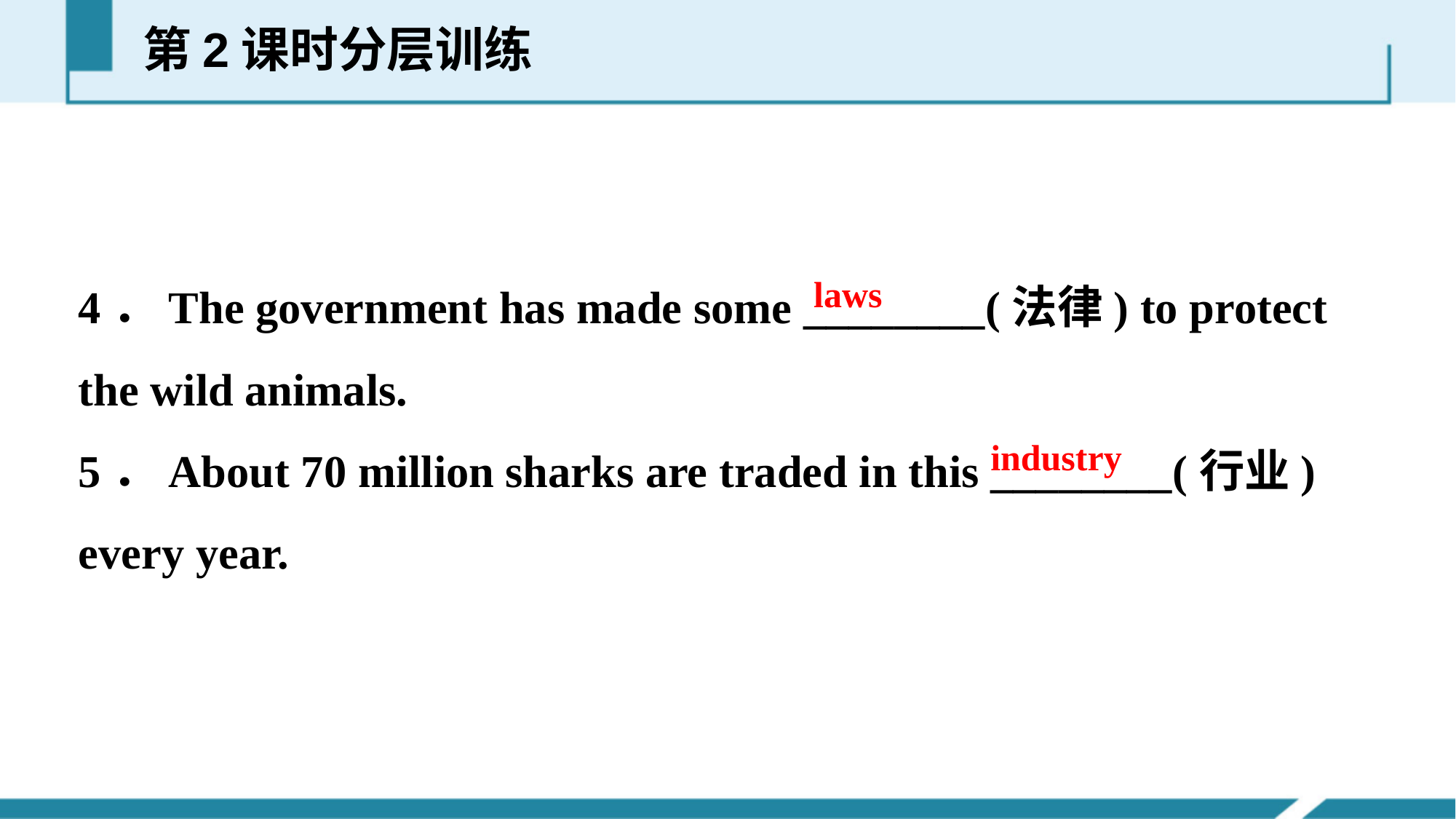

第2课时分层训练
4．The government has made some ________(法律) to protect the wild animals.
5．About 70 million sharks are traded in this ________(行业) every year.
laws
industry